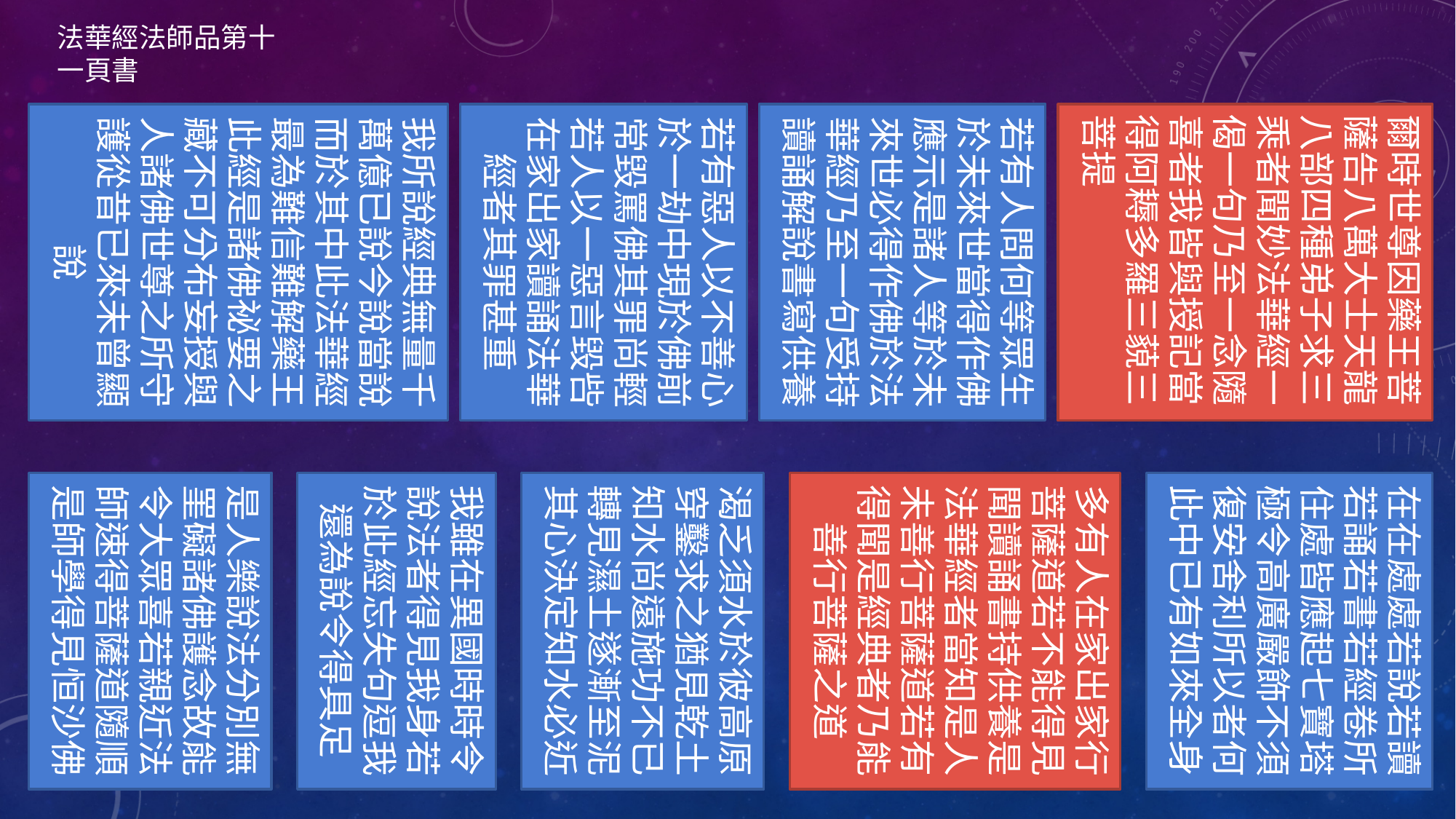

法華經法師品第十
一頁書
我所說經典無量千萬億已說今說當說而於其中此法華經最為難信難解藥王此經是諸佛祕要之藏不可分布妄授與人諸佛世尊之所守護從昔已來未曾顯說
若有惡人以不善心於一劫中現於佛前常毀罵佛其罪尚輕若人以一惡言毀呰在家出家讀誦法華經者其罪甚重
若有人問何等眾生於未來世當得作佛應示是諸人等於未來世必得作佛於法華經乃至一句受持讀誦解說書寫供養
爾時世尊因藥王菩薩告八萬大士天龍八部四種弟子求三乘者聞妙法華經一偈一句乃至一念隨喜者我皆與授記當得阿耨多羅三藐三菩提
是人樂說法分別無罣礙諸佛護念故能令大眾喜若親近法師速得菩薩道隨順是師學得見恒沙佛
我雖在異國時時令說法者得見我身若於此經忘失句逗我還為說令得具足
渴乏須水於彼高原穿鑿求之猶見乾土知水尚遠施功不已轉見濕土遂漸至泥其心決定知水必近
多有人在家出家行菩薩道若不能得見聞讀誦書持供養是法華經者當知是人未善行菩薩道若有得聞是經典者乃能善行菩薩之道
在在處處若說若讀若誦若書若經卷所住處皆應起七寶塔極令高廣嚴飾不須復安舍利所以者何此中已有如來全身
21